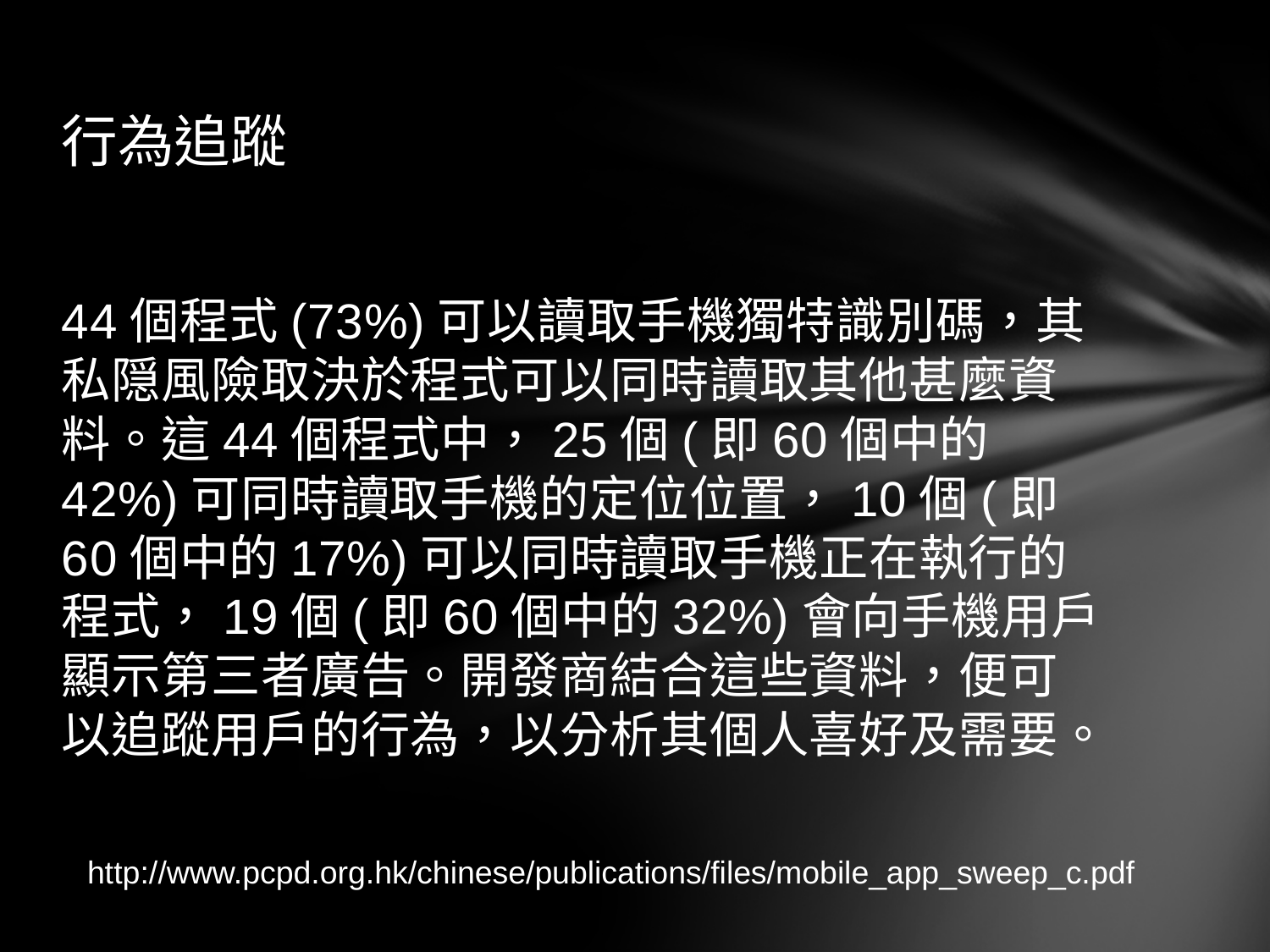

# 行為追蹤

44個程式(73%)可以讀取手機獨特識別碼，其私隠風險取決於程式可以同時讀取其他甚麼資料。這44個程式中，25個(即60個中的42%)可同時讀取手機的定位位置，10個(即60個中的17%)可以同時讀取手機正在執行的程式，19個(即60個中的32%)會向手機用戶顯示第三者廣告。開發商結合這些資料，便可以追蹤用戶的行為，以分析其個人喜好及需要。
http://www.pcpd.org.hk/chinese/publications/files/mobile_app_sweep_c.pdf